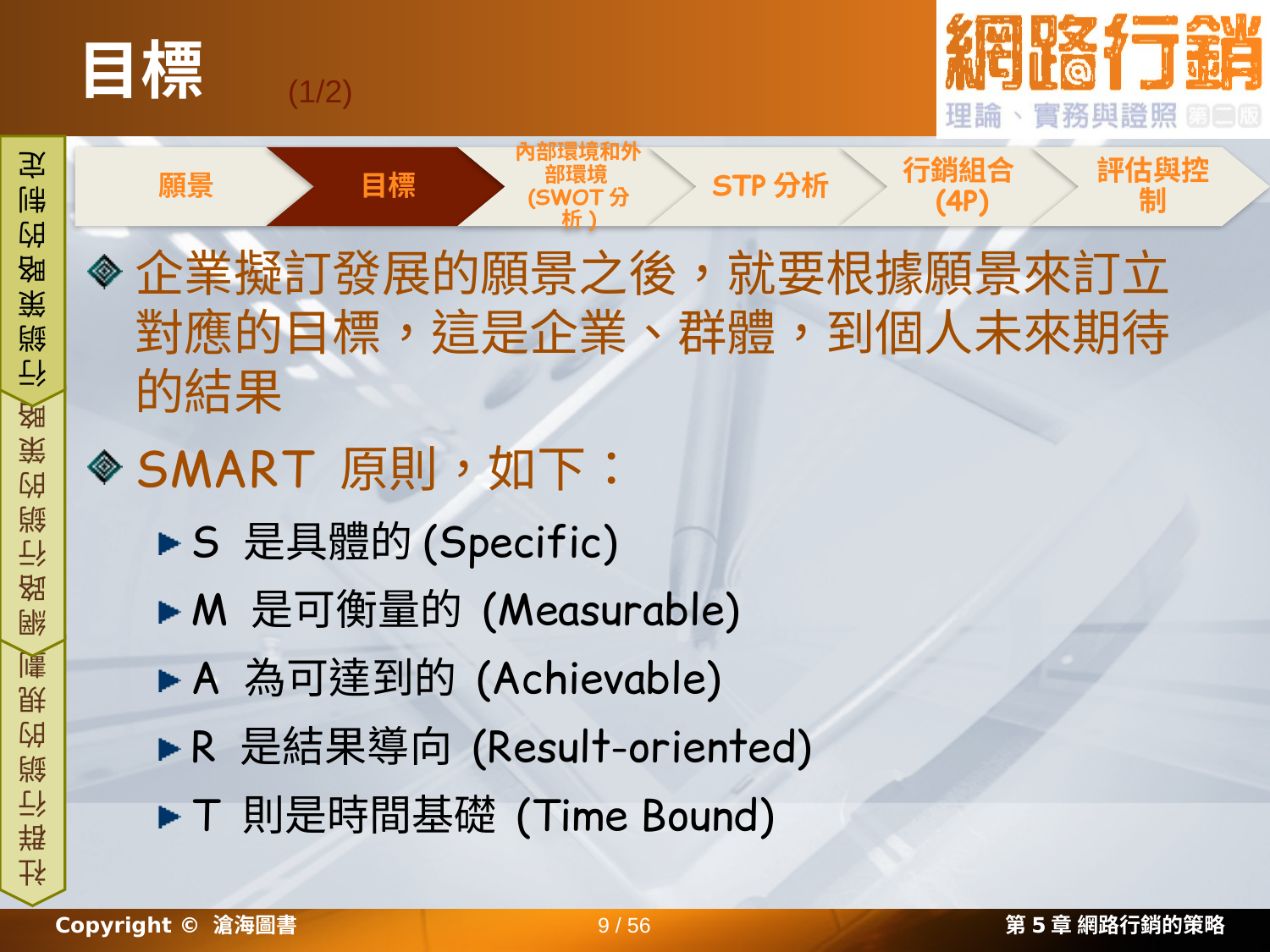

# 目標
(1/2)
願景
目標
內部環境和外部環境(SWOT分析)
STP分析
行銷組合(4P)
評估與控制
企業擬訂發展的願景之後，就要根據願景來訂立對應的目標，這是企業、群體，到個人未來期待的結果
SMART 原則，如下：
S 是具體的(Specific)
M 是可衡量的 (Measurable)
A 為可達到的 (Achievable)
R 是結果導向 (Result-oriented)
T 則是時間基礎 (Time Bound)
行銷策略的制定
網路行銷的策略
社群行銷的規劃
Copyright © 滄海圖書
9 / 56
第5章 網路行銷的策略